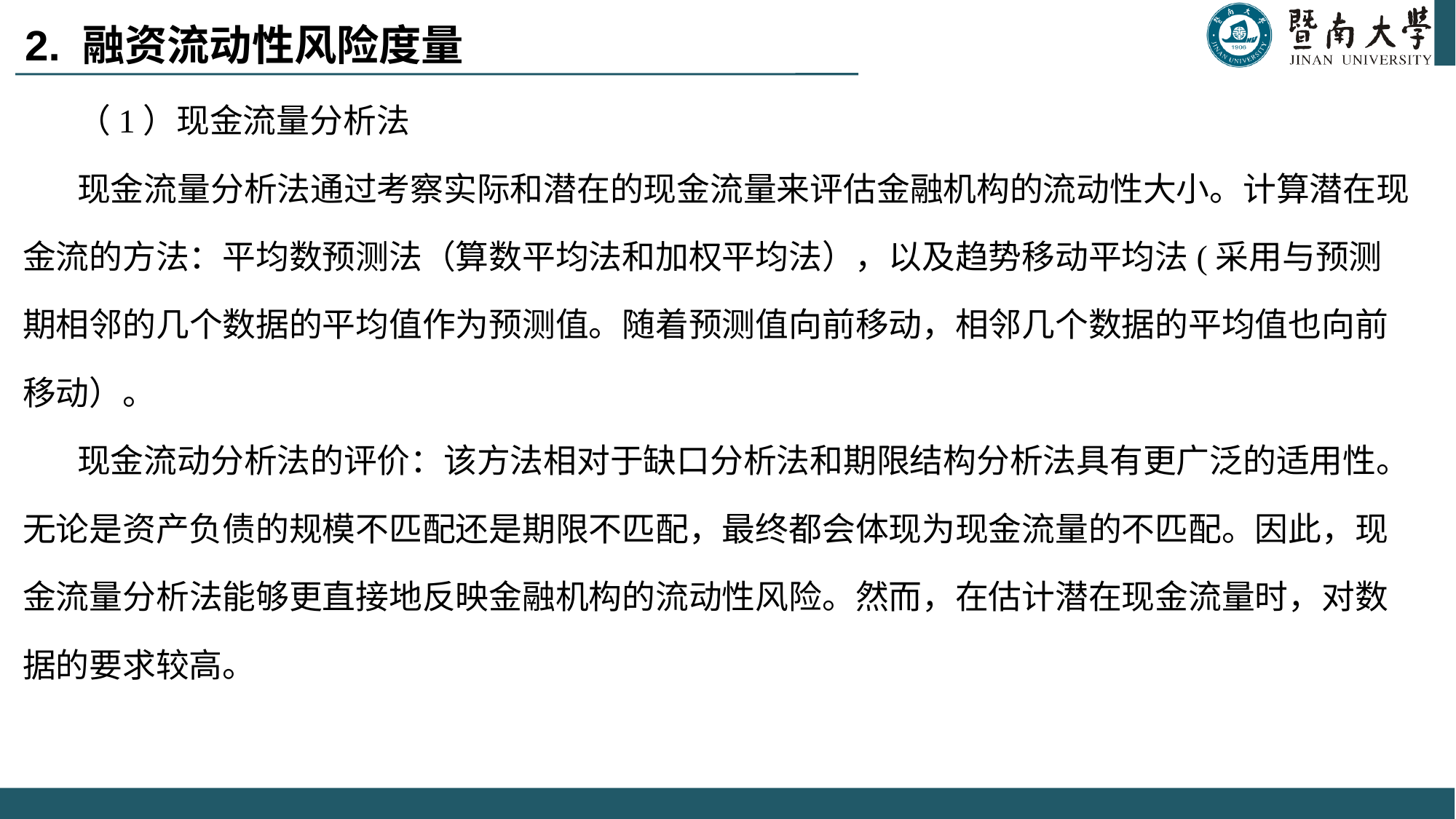

# 2. 融资流动性风险度量

（1）现金流量分析法
现金流量分析法通过考察实际和潜在的现金流量来评估金融机构的流动性大小。计算潜在现金流的方法：平均数预测法（算数平均法和加权平均法），以及趋势移动平均法(采用与预测期相邻的几个数据的平均值作为预测值。随着预测值向前移动，相邻几个数据的平均值也向前移动）。
现金流动分析法的评价：该方法相对于缺口分析法和期限结构分析法具有更广泛的适用性。无论是资产负债的规模不匹配还是期限不匹配，最终都会体现为现金流量的不匹配。因此，现金流量分析法能够更直接地反映金融机构的流动性风险。然而，在估计潜在现金流量时，对数据的要求较高。